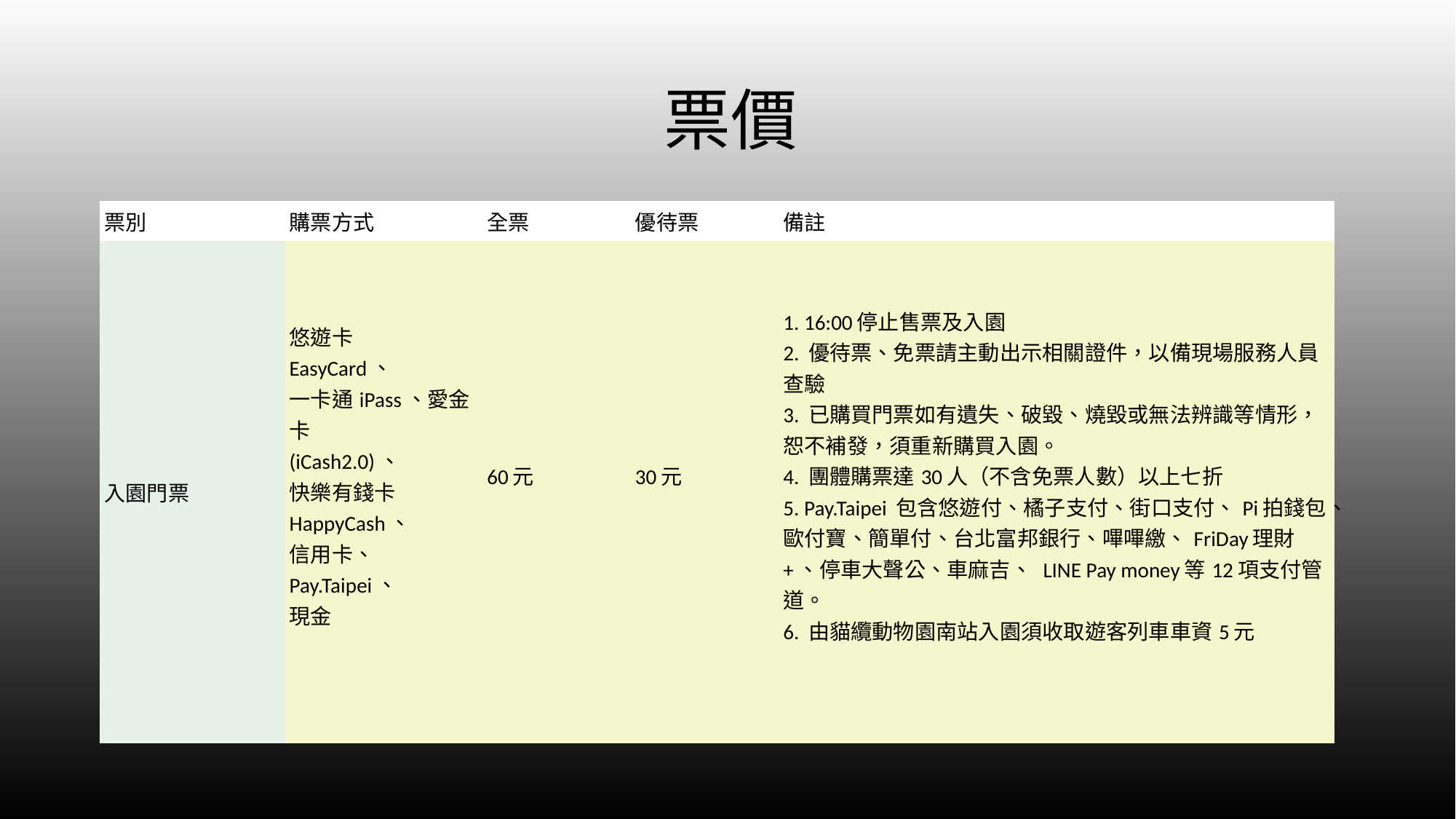

# 票價
| 票別 | 購票方式 | 全票 | 優待票 | 備註 |
| --- | --- | --- | --- | --- |
| 入園門票 | 悠遊卡 EasyCard、 一卡通iPass、愛金卡 (iCash2.0)、 快樂有錢卡 HappyCash、 信用卡、 Pay.Taipei、 現金 | 60元 | 30元 | 1. 16:00停止售票及入園 2. 優待票、免票請主動出示相關證件，以備現場服務人員查驗 3. 已購買門票如有遺失、破毀、燒毀或無法辨識等情形，恕不補發，須重新購買入園。 4. 團體購票達30人（不含免票人數）以上七折 5. Pay.Taipei 包含悠遊付、橘子支付、街口支付、Pi拍錢包、歐付寶、簡單付、台北富邦銀行、嗶嗶繳、FriDay理財+、停車大聲公、車麻吉、 LINE Pay money等12項支付管道。 6. 由貓纜動物園南站入園須收取遊客列車車資5元 |
|  |  |  |  |  |